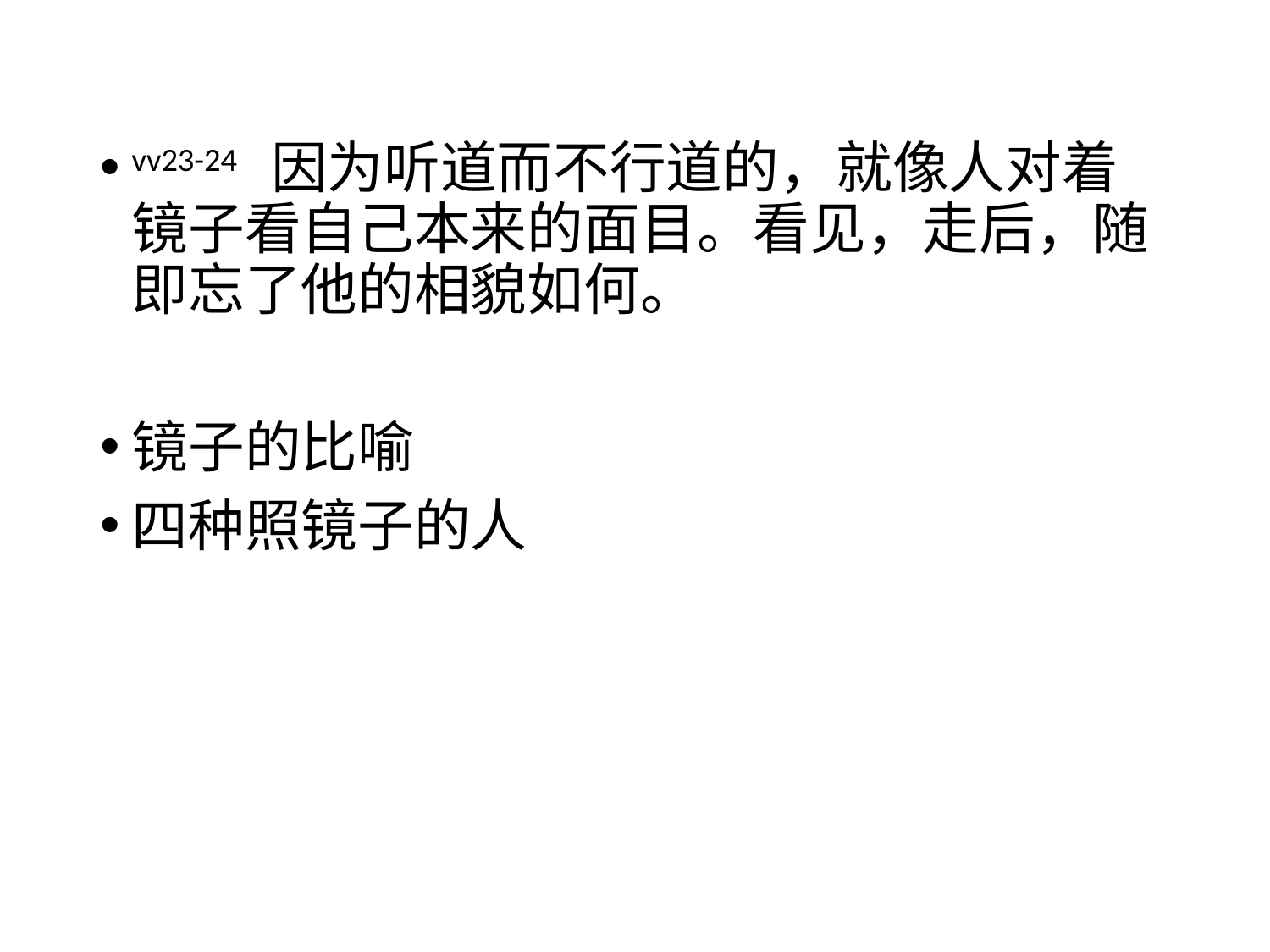

#
vv23-24  因为听道而不行道的，就像人对着镜子看自己本来的面目。看见，走后，随即忘了他的相貌如何。

镜子的比喻
四种照镜子的人